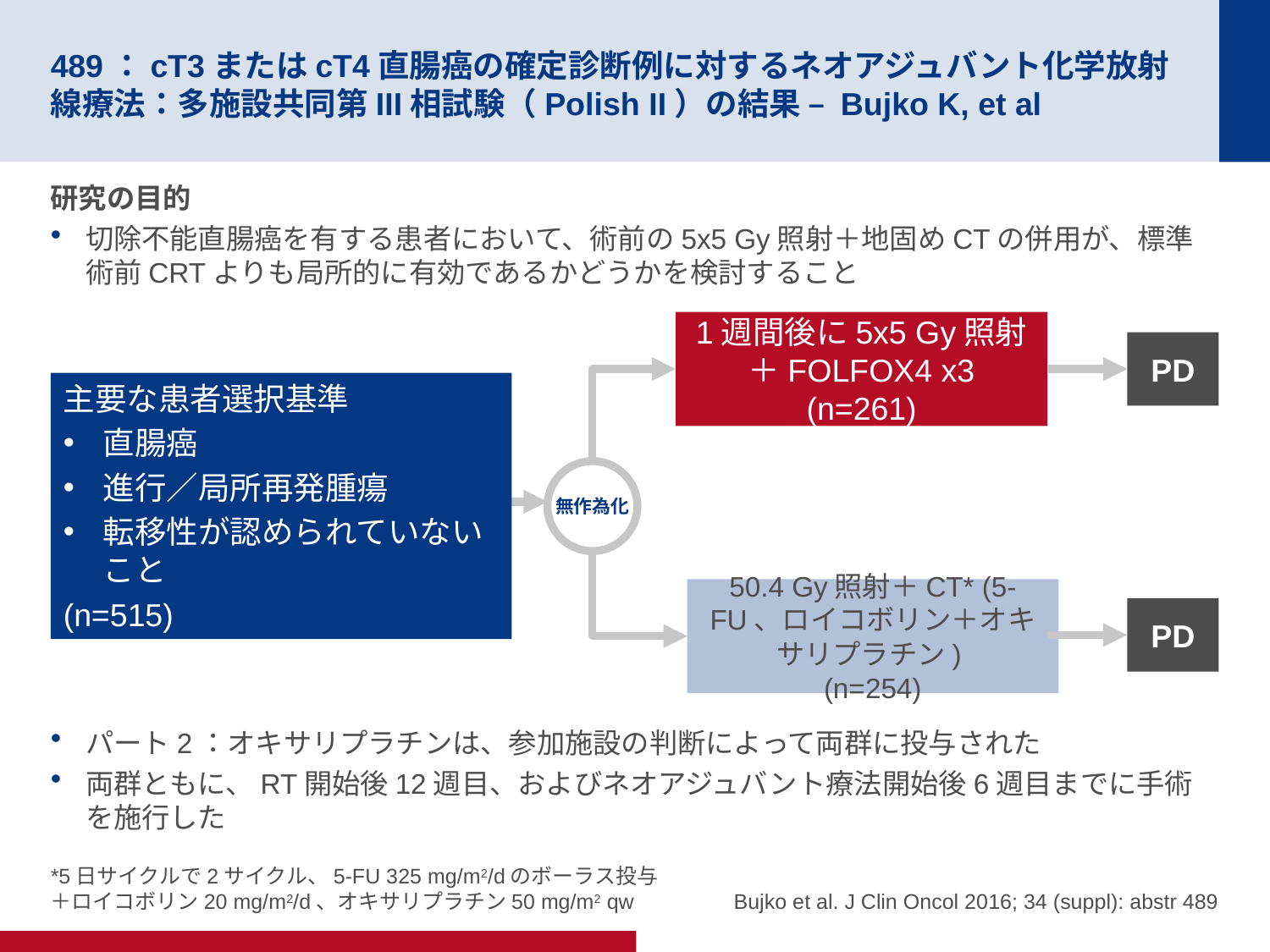

# 489：cT3またはcT4直腸癌の確定診断例に対するネオアジュバント化学放射線療法：多施設共同第III相試験（Polish II）の結果 – Bujko K, et al
研究の目的
切除不能直腸癌を有する患者において、術前の5x5 Gy照射＋地固めCTの併用が、標準術前CRTよりも局所的に有効であるかどうかを検討すること

パート2：オキサリプラチンは、参加施設の判断によって両群に投与された
両群ともに、RT開始後12週目、およびネオアジュバント療法開始後6週目までに手術を施行した

1週間後に5x5 Gy照射＋FOLFOX4 x3
(n=261)
PD
主要な患者選択基準
直腸癌
進行／局所再発腫瘍
転移性が認められていないこと
(n=515)
無作為化
50.4 Gy照射＋CT* (5-FU、ロイコボリン＋オキサリプラチン)
(n=254)
PD
*5日サイクルで2サイクル、5-FU 325 mg/m2/dのボーラス投与＋ロイコボリン20 mg/m2/d、オキサリプラチン50 mg/m2 qw
Bujko et al. J Clin Oncol 2016; 34 (suppl): abstr 489